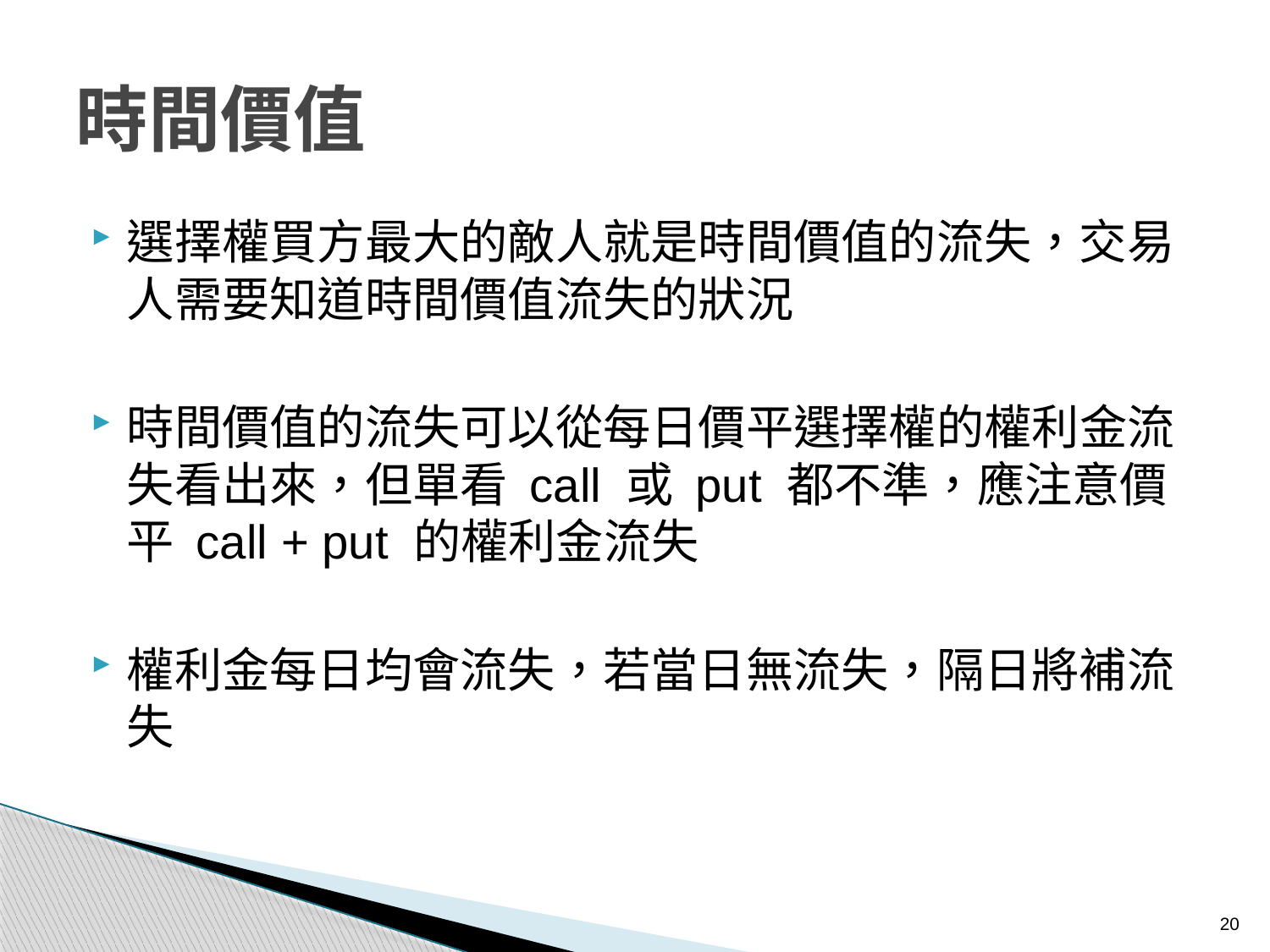

# 時間價值
選擇權買方最大的敵人就是時間價值的流失，交易人需要知道時間價值流失的狀況

時間價值的流失可以從每日價平選擇權的權利金流失看出來，但單看 call 或 put 都不準，應注意價平 call + put 的權利金流失

權利金每日均會流失，若當日無流失，隔日將補流失
20